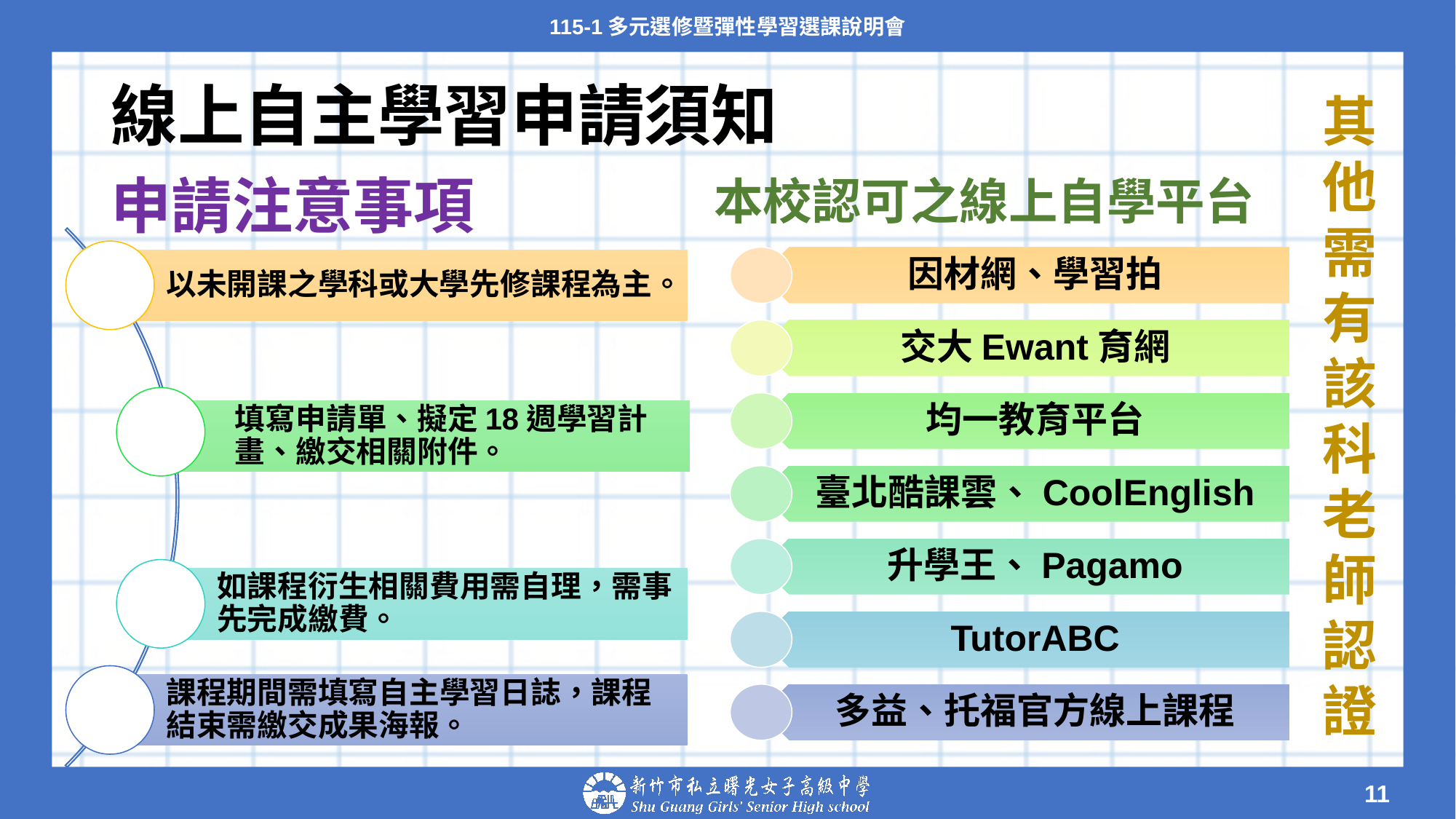

115-1多元選修暨彈性學習選課說明會
# 線上自主學習申請須知
其他需有該科老師認證

以未開課之學科或大學先修課程為主。

填寫申請單、擬定18週學習計畫、繳交相關附件。

如課程衍生相關費用需自理，需事先完成繳費。

課程期間需填寫自主學習日誌，課程結束需繳交成果海報。
本校認可之線上自學平台
申請注意事項

因材網、學習拍

交大Ewant育網

均一教育平台

臺北酷課雲、CoolEnglish

升學王、Pagamo

TutorABC

多益、托福官方線上課程

11